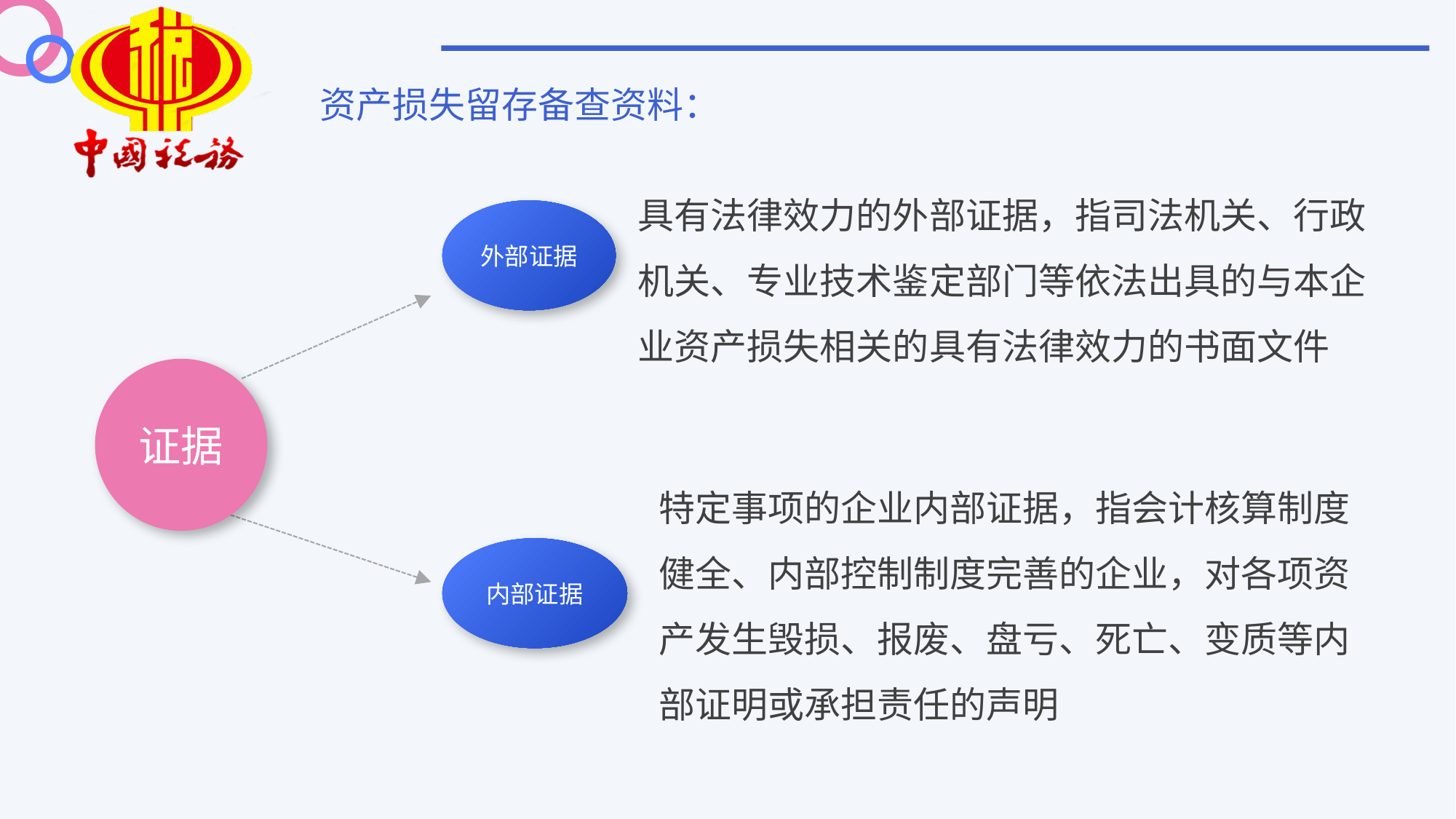

资产损失留存备查资料：
具有法律效力的外部证据，指司法机关、行政机关、专业技术鉴定部门等依法出具的与本企业资产损失相关的具有法律效力的书面文件
外部证据

证据
特定事项的企业内部证据，指会计核算制度健全、内部控制制度完善的企业，对各项资产发生毁损、报废、盘亏、死亡、变质等内部证明或承担责任的声明

内部证据